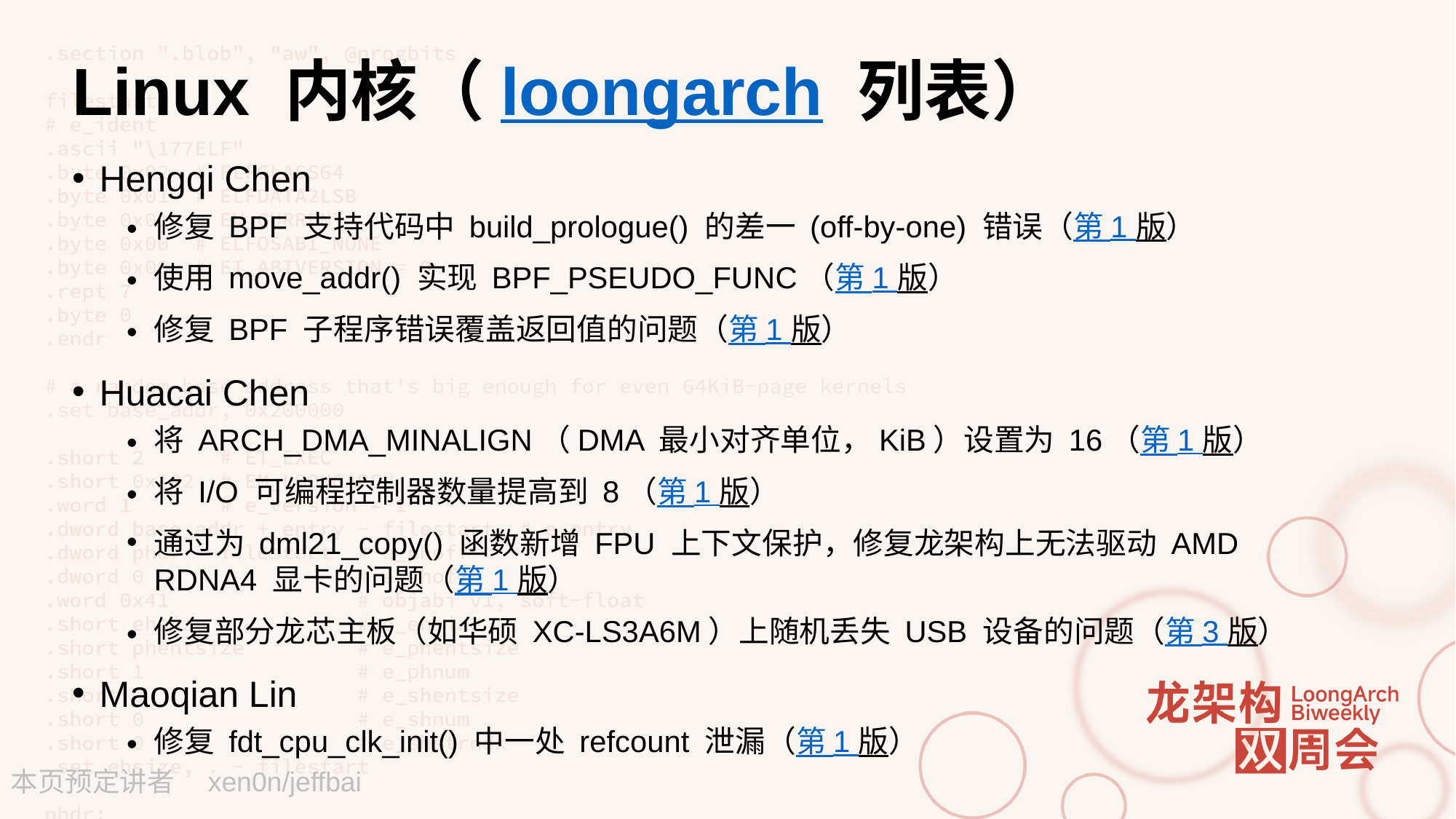

# Linux 内核（loongarch 列表）
Hengqi Chen
修复 BPF 支持代码中 build_prologue() 的差一 (off-by-one) 错误（第 1 版）
使用 move_addr() 实现 BPF_PSEUDO_FUNC（第 1 版）
修复 BPF 子程序错误覆盖返回值的问题（第 1 版）
Huacai Chen
将 ARCH_DMA_MINALIGN（DMA 最小对齐单位，KiB）设置为 16（第 1 版）
将 I/O 可编程控制器数量提高到 8（第 1 版）
通过为 dml21_copy() 函数新增 FPU 上下文保护，修复龙架构上无法驱动 AMD RDNA4 显卡的问题（第 1 版）
修复部分龙芯主板（如华硕 XC-LS3A6M）上随机丢失 USB 设备的问题（第 3 版）
Maoqian Lin
修复 fdt_cpu_clk_init() 中一处 refcount 泄漏（第 1 版）
xen0n/jeffbai